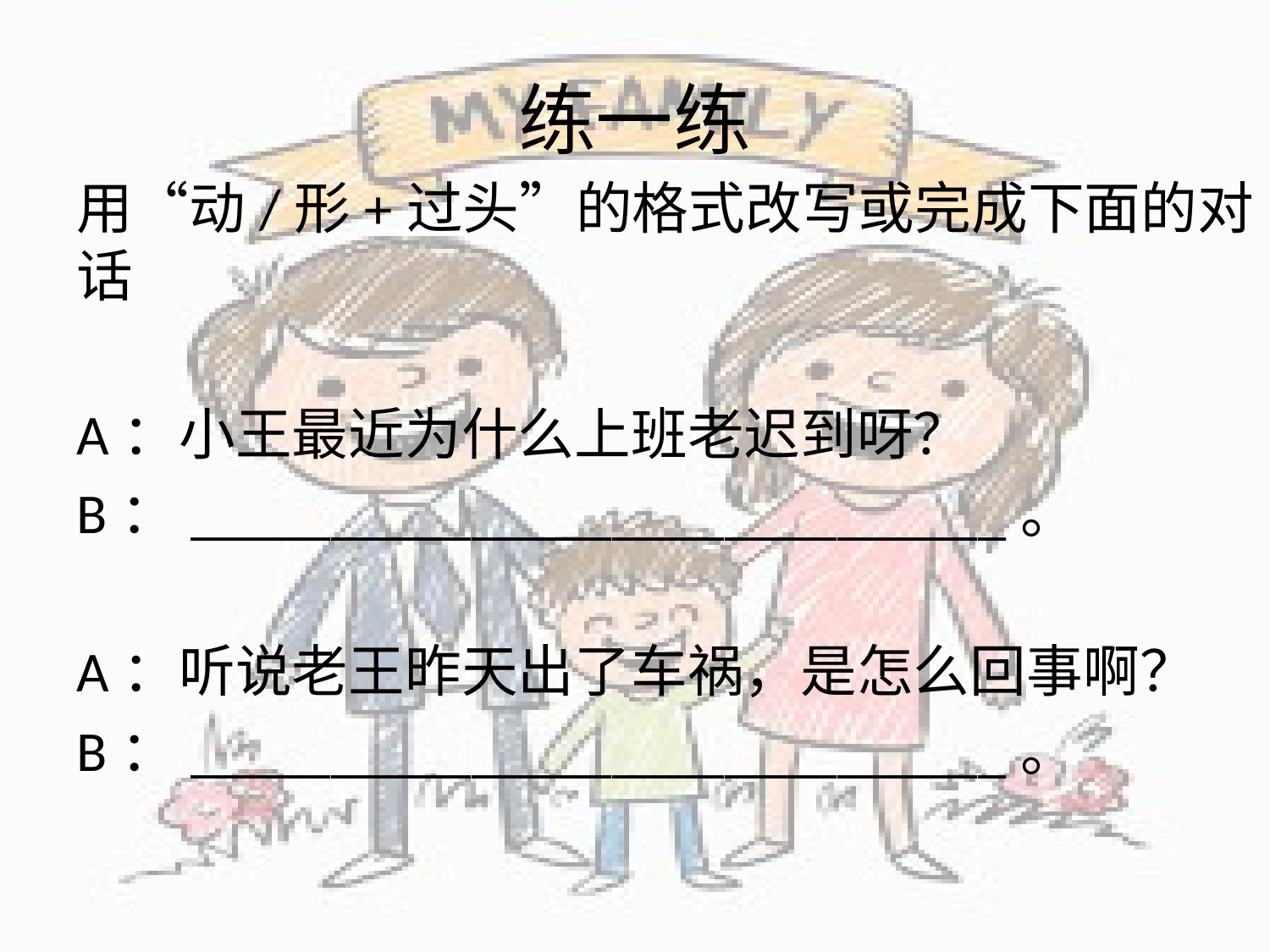

# 练一练
用“动/形+过头”的格式改写或完成下面的对话

A：小王最近为什么上班老迟到呀？
B：_____________________________。

A：听说老王昨天出了车祸，是怎么回事啊？
B：_____________________________。